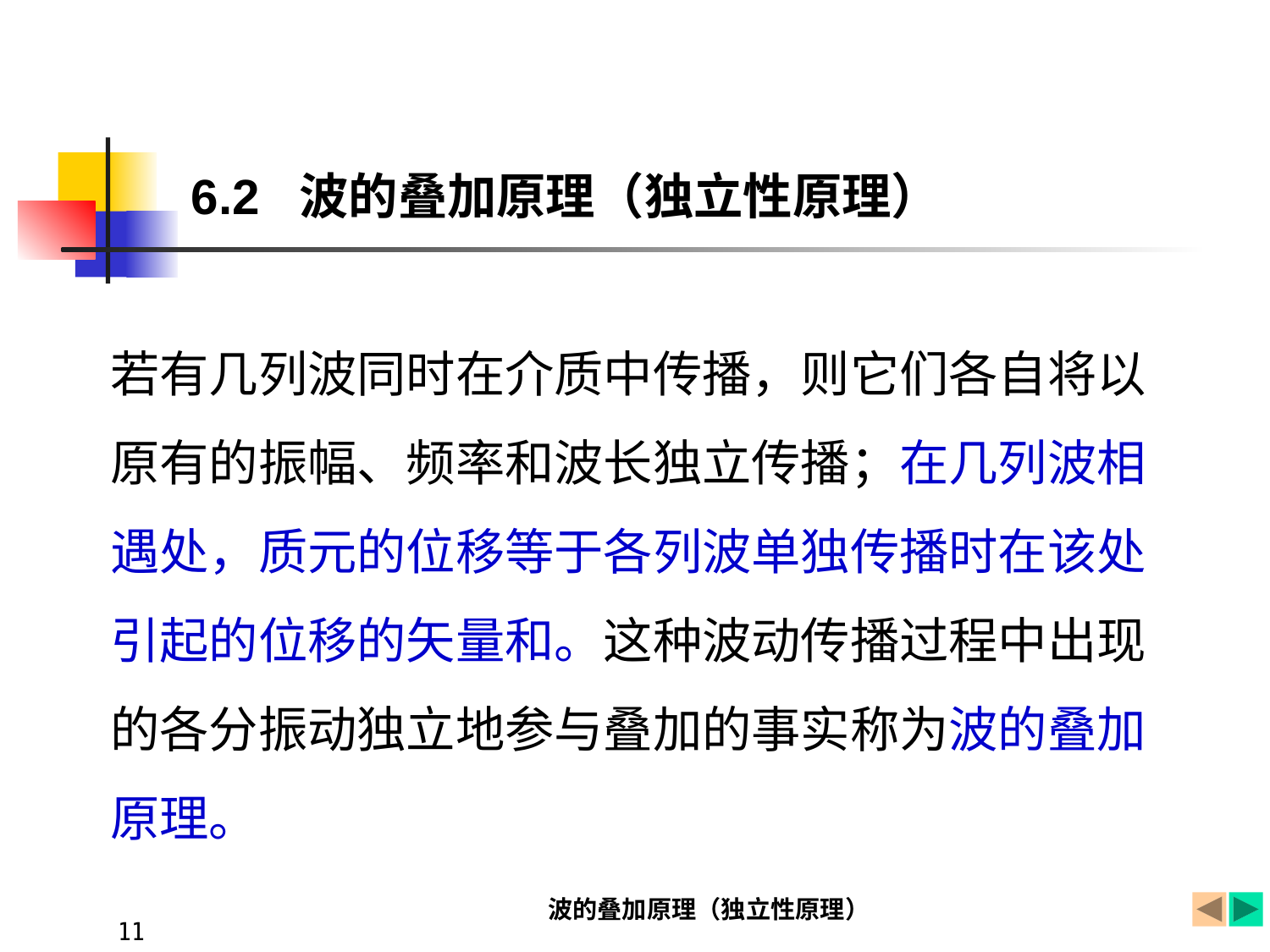

6.2  波的叠加原理（独立性原理）
若有几列波同时在介质中传播，则它们各自将以
原有的振幅、频率和波长独立传播；在几列波相
遇处，质元的位移等于各列波单独传播时在该处
引起的位移的矢量和。这种波动传播过程中出现
的各分振动独立地参与叠加的事实称为波的叠加
原理。
波的叠加原理（独立性原理）
11